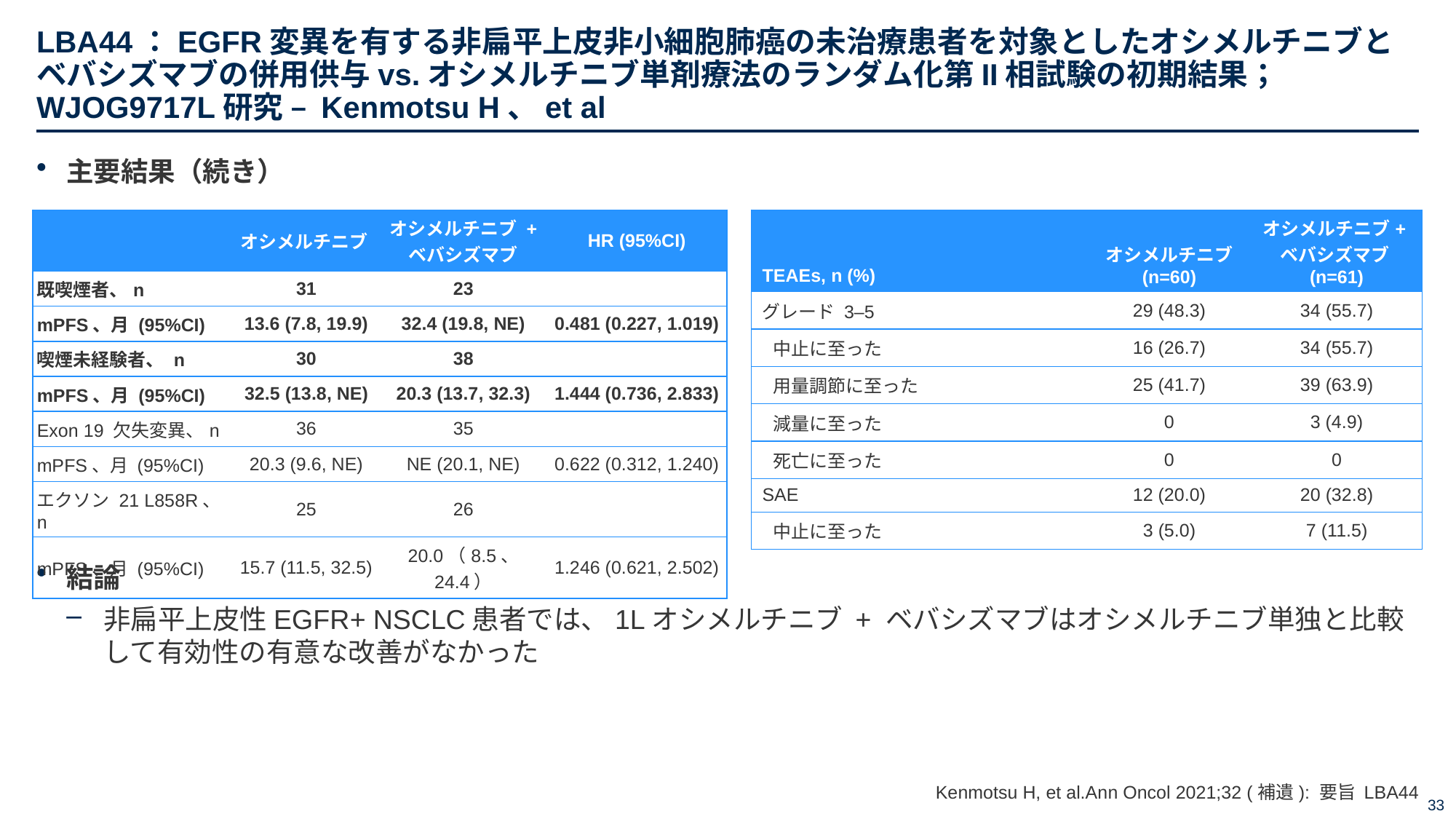

# LBA44：EGFR変異を有する非扁平上皮非小細胞肺癌の未治療患者を対象としたオシメルチニブとベバシズマブの併用供与vs.オシメルチニブ単剤療法のランダム化第II相試験の初期結果；WJOG9717L研究 – Kenmotsu H、et al
主要結果（続き）
結論
非扁平上皮性EGFR+ NSCLC患者では、1Lオシメルチニブ + ベバシズマブはオシメルチニブ単独と比較して有効性の有意な改善がなかった
|  | オシメルチニブ | オシメルチニブ + ベバシズマブ | HR (95%CI) |
| --- | --- | --- | --- |
| 既喫煙者、n | 31 | 23 |  |
| mPFS、月 (95%CI) | 13.6 (7.8, 19.9) | 32.4 (19.8, NE) | 0.481 (0.227, 1.019) |
| 喫煙未経験者、 n | 30 | 38 |  |
| mPFS、月 (95%CI) | 32.5 (13.8, NE) | 20.3 (13.7, 32.3) | 1.444 (0.736, 2.833) |
| Exon 19 欠失変異、n | 36 | 35 |  |
| mPFS、月 (95%CI) | 20.3 (9.6, NE) | NE (20.1, NE) | 0.622 (0.312, 1.240) |
| エクソン 21 L858R、 n | 25 | 26 |  |
| mPFS、月 (95%CI) | 15.7 (11.5, 32.5) | 20.0（8.5、 24.4） | 1.246 (0.621, 2.502) |
| TEAEs, n (%) | オシメルチニブ (n=60) | オシメルチニブ+ ベバシズマブ (n=61) |
| --- | --- | --- |
| グレード 3–5 | 29 (48.3) | 34 (55.7) |
| 中止に至った | 16 (26.7) | 34 (55.7) |
| 用量調節に至った | 25 (41.7) | 39 (63.9) |
| 減量に至った | 0 | 3 (4.9) |
| 死亡に至った | 0 | 0 |
| SAE | 12 (20.0) | 20 (32.8) |
| 中止に至った | 3 (5.0) | 7 (11.5) |
Kenmotsu H, et al.Ann Oncol 2021;32 (補遺): 要旨 LBA44